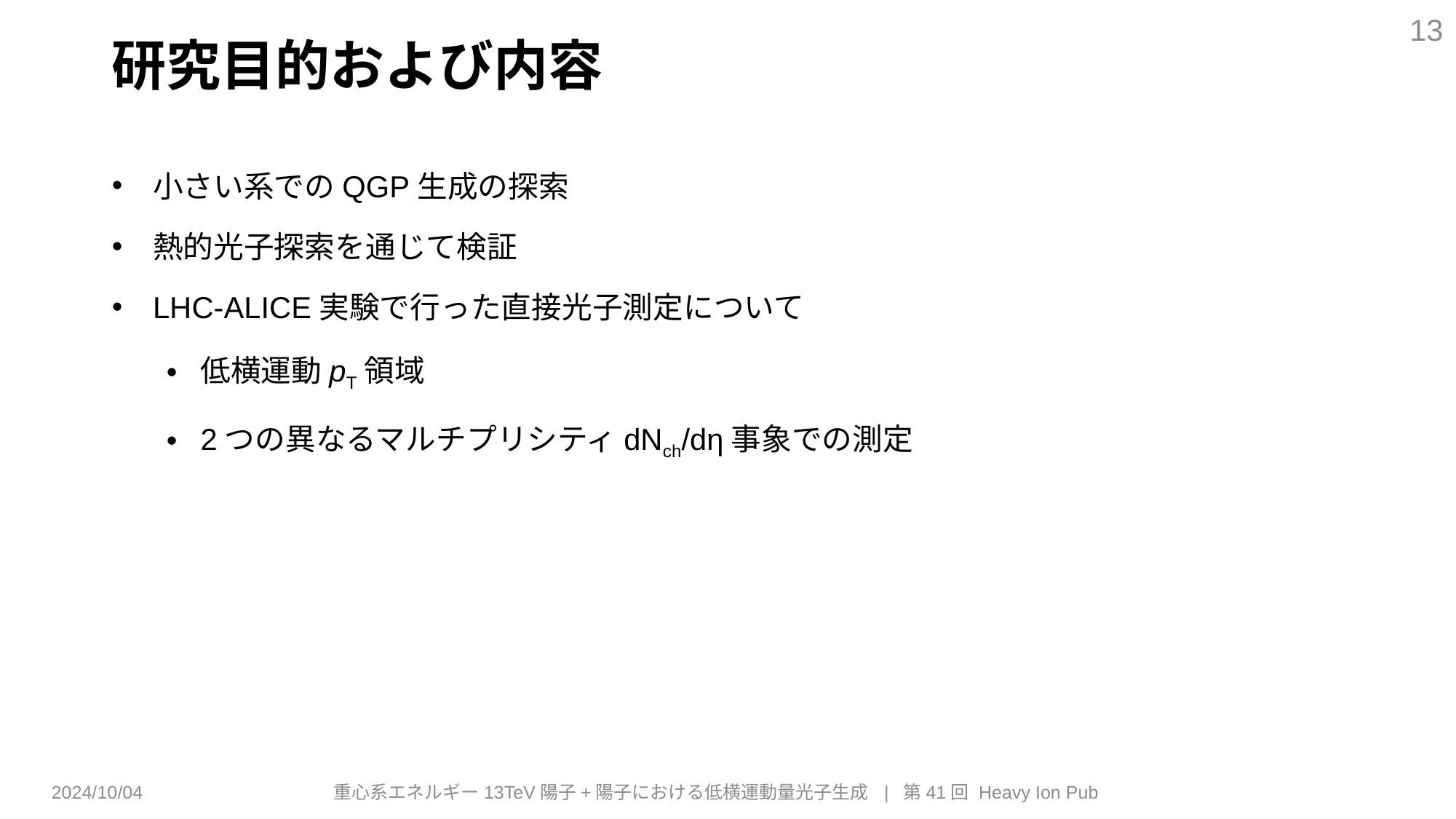

13
研究目的および内容
小さい系でのQGP生成の探索
熱的光子探索を通じて検証
LHC-ALICE実験で行った直接光子測定について
低横運動pT領域
2つの異なるマルチプリシティdNch/dη事象での測定

重心系エネルギー13TeV陽子+陽子における低横運動量光子生成  |  第41回 Heavy Ion Pub